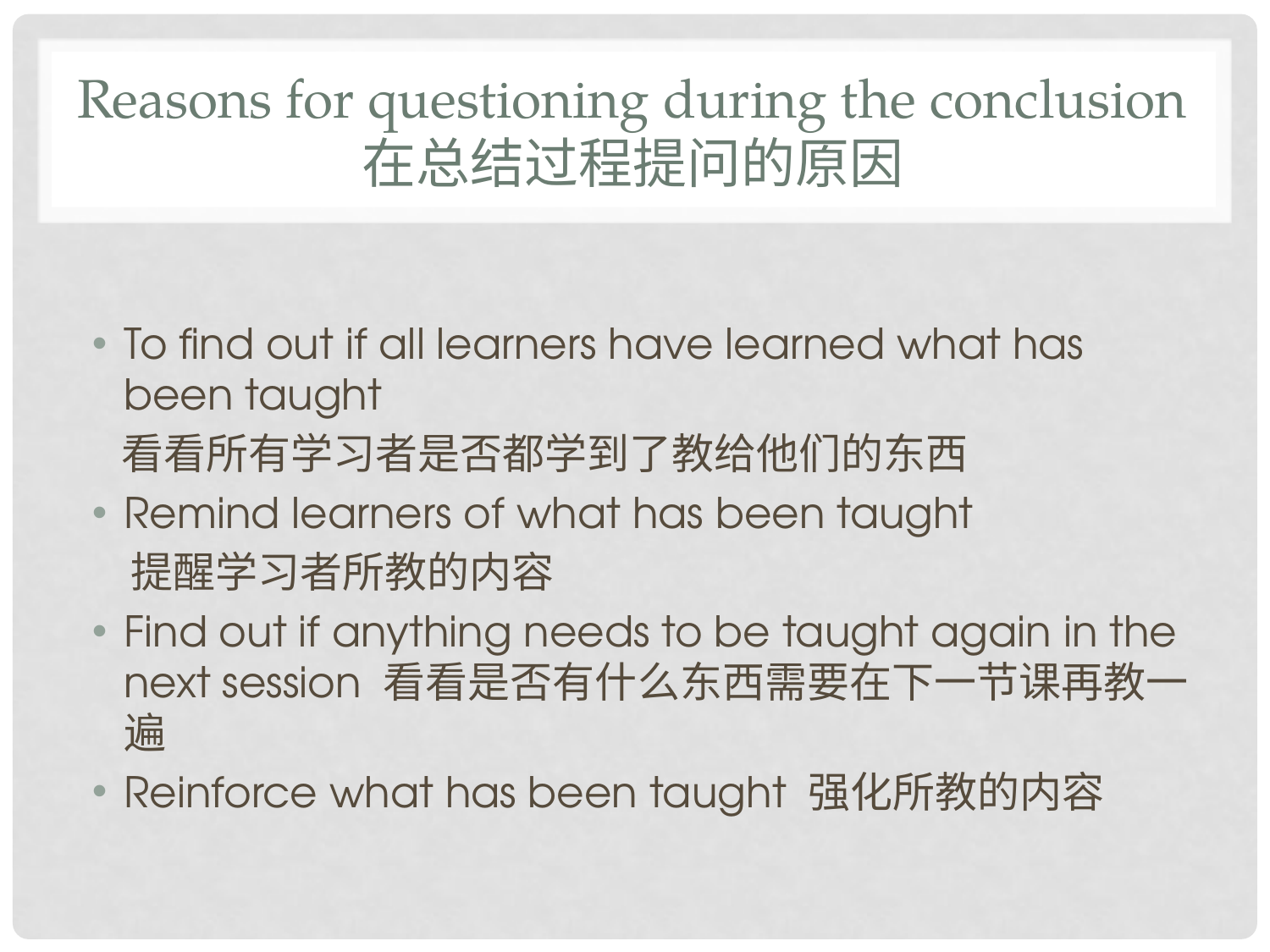

# Reasons for questioning during the conclusion 在总结过程提问的原因

To find out if all learners have learned what has been taught
  看看所有学习者是否都学到了教给他们的东西
Remind learners of what has been taught
   提醒学习者所教的内容
Find out if anything needs to be taught again in the next session 看看是否有什么东西需要在下一节课再教一遍
Reinforce what has been taught 强化所教的内容